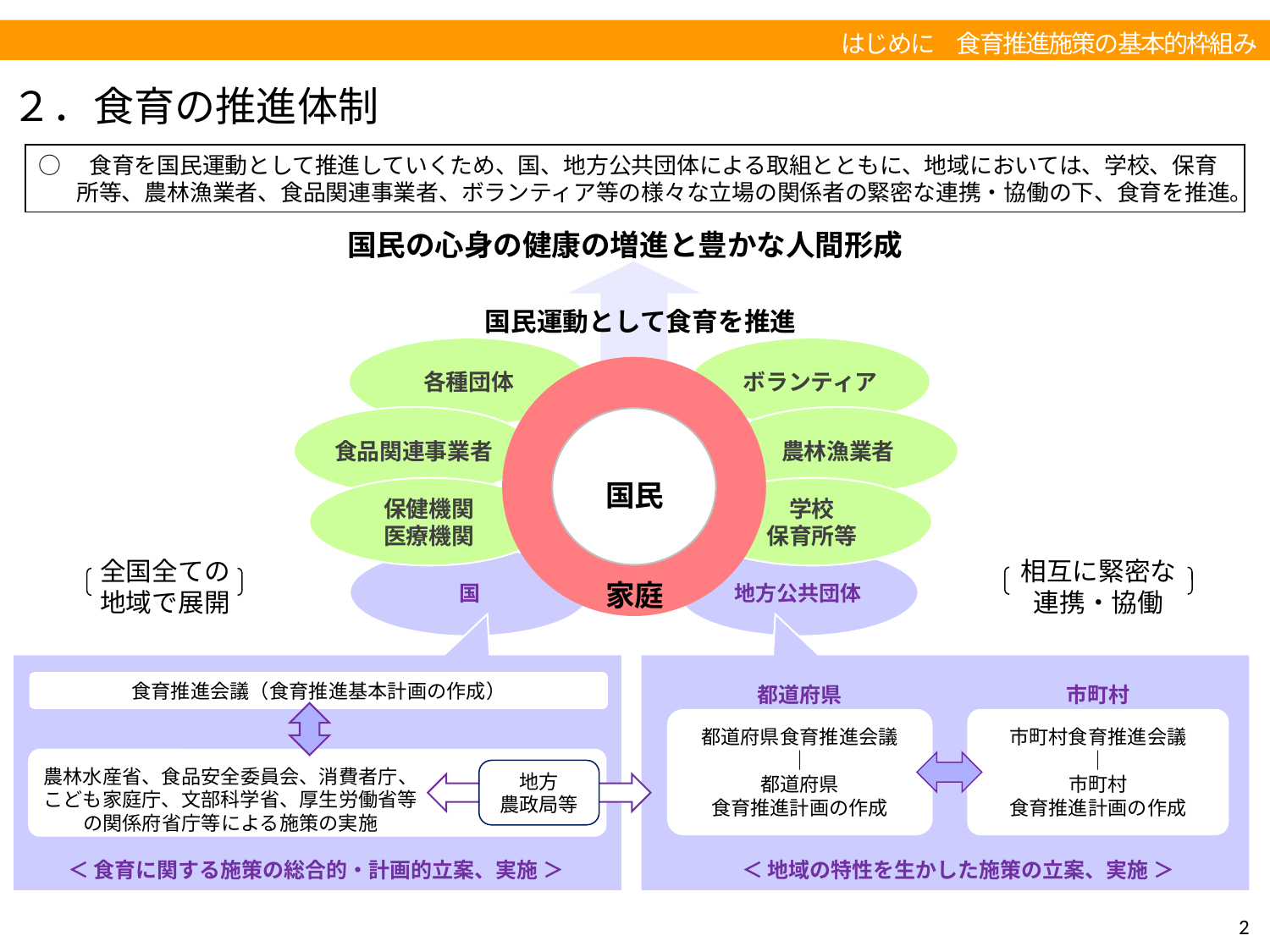

はじめに　食育推進施策の基本的枠組み
２．食育の推進体制
○　食育を国民運動として推進していくため、国、地方公共団体による取組とともに、地域においては、学校、保育所等、農林漁業者、食品関連事業者、ボランティア等の様々な立場の関係者の緊密な連携・協働の下、食育を推進。
国民の心身の健康の増進と豊かな人間形成

国民運動として食育を推進
各種団体
ボランティア

食品関連事業者
農林漁業者

国民
保健機関
医療機関
学校
保育所等
全国全ての
地域で展開
相互に緊密な
連携・協働
国
地方公共団体

家庭

食育推進会議（食育推進基本計画の作成）
都道府県
市町村

都道府県食育推進会議
｜
都道府県
食育推進計画の作成
市町村食育推進会議
｜
市町村
食育推進計画の作成

農林水産省、食品安全委員会、消費者庁、
こども家庭庁、文部科学省、厚生労働省等の関係府省庁等による施策の実施
地方
農政局等
＜ 食育に関する施策の総合的・計画的立案、実施 ＞
＜ 地域の特性を生かした施策の立案、実施 ＞
2